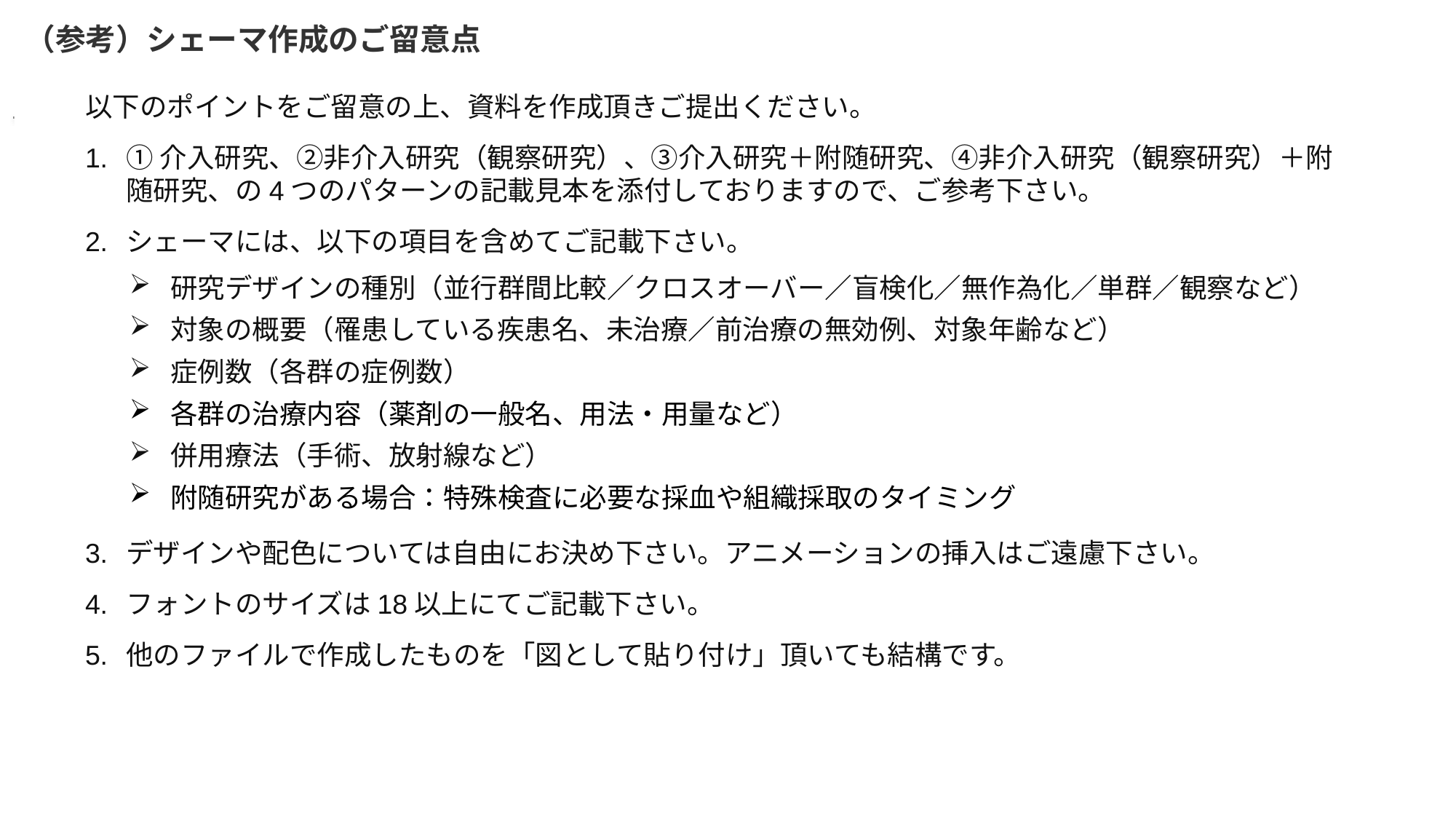

（参考）シェーマ作成のご留意点
以下のポイントをご留意の上、資料を作成頂きご提出ください。
①介入研究、②非介入研究（観察研究）、③介入研究＋附随研究、④非介入研究（観察研究）＋附随研究、の4つのパターンの記載見本を添付しておりますので、ご参考下さい。
シェーマには、以下の項目を含めてご記載下さい。
研究デザインの種別（並行群間比較／クロスオーバー／盲検化／無作為化／単群／観察など）
対象の概要（罹患している疾患名、未治療／前治療の無効例、対象年齢など）
症例数（各群の症例数）
各群の治療内容（薬剤の一般名、用法・用量など）
併用療法（手術、放射線など）
附随研究がある場合：特殊検査に必要な採血や組織採取のタイミング
デザインや配色については自由にお決め下さい。アニメーションの挿入はご遠慮下さい。
フォントのサイズは18以上にてご記載下さい。
他のファイルで作成したものを「図として貼り付け」頂いても結構です。